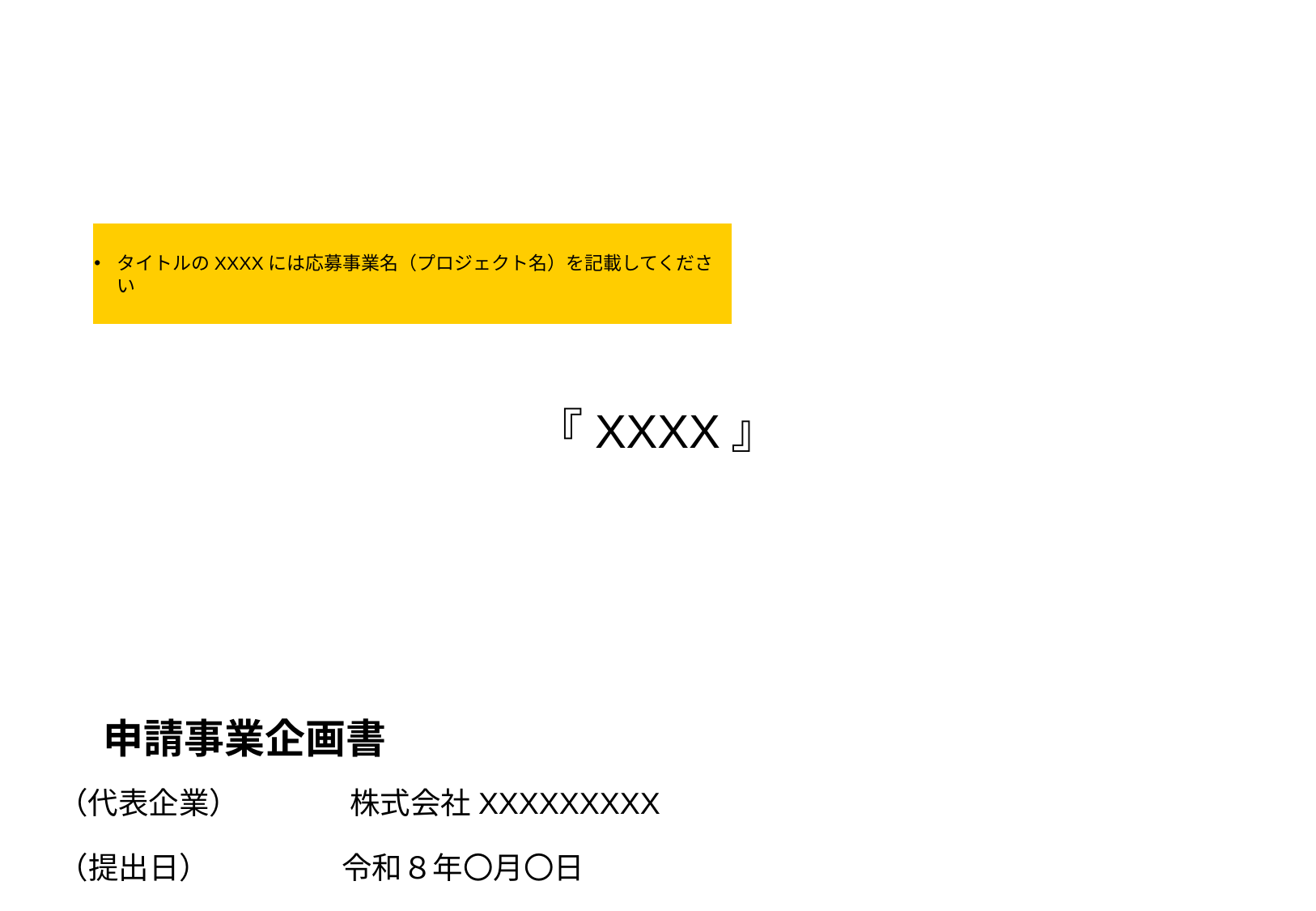

タイトルのXXXXには応募事業名（プロジェクト名）を記載してください
『XXXX』
# 申請事業企画書
（代表企業）
株式会社XXXXXXXXX
令和８年〇月〇日
（提出日）